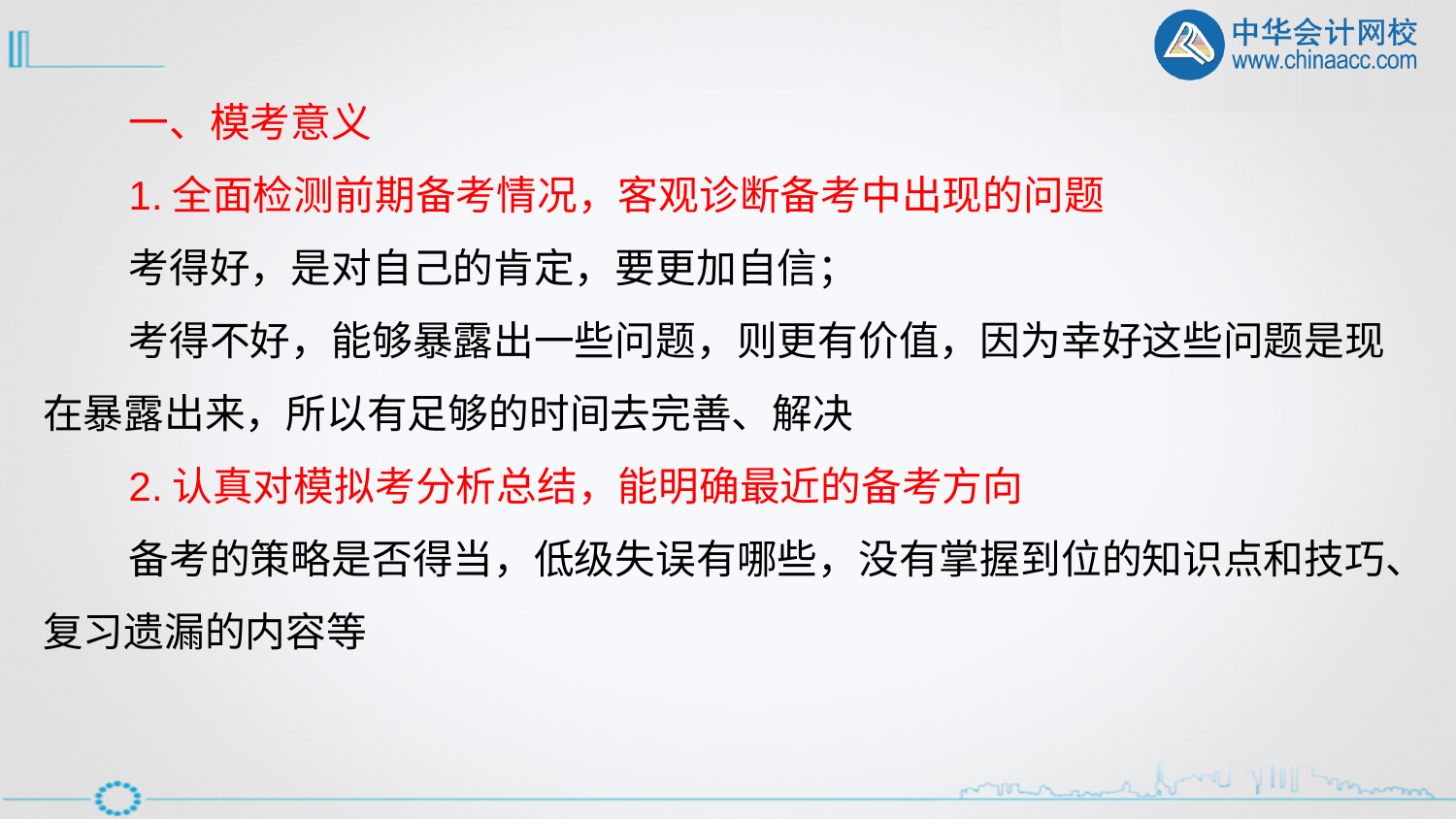

一、模考意义
1.全面检测前期备考情况，客观诊断备考中出现的问题
考得好，是对自己的肯定，要更加自信；
考得不好，能够暴露出一些问题，则更有价值，因为幸好这些问题是现在暴露出来，所以有足够的时间去完善、解决
2.认真对模拟考分析总结，能明确最近的备考方向
备考的策略是否得当，低级失误有哪些，没有掌握到位的知识点和技巧、复习遗漏的内容等